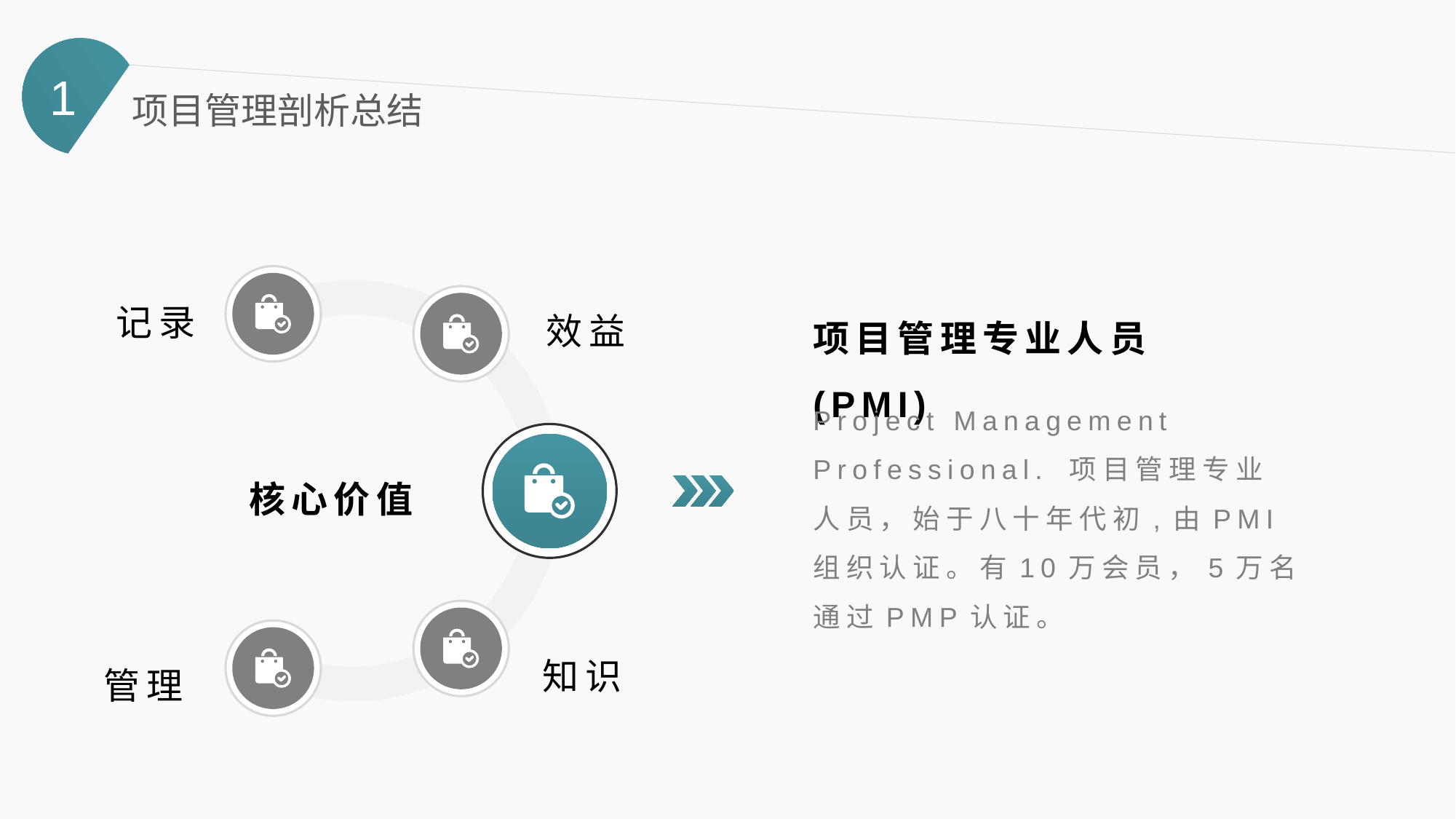

1
项目管理剖析总结

记录

效益

项目管理专业人员(PMI)

Project Management Professional. 项目管理专业人员，始于八十年代初,由PMI组织认证。有10万会员，5万名通过PMP认证。

核心价值

知识

管理